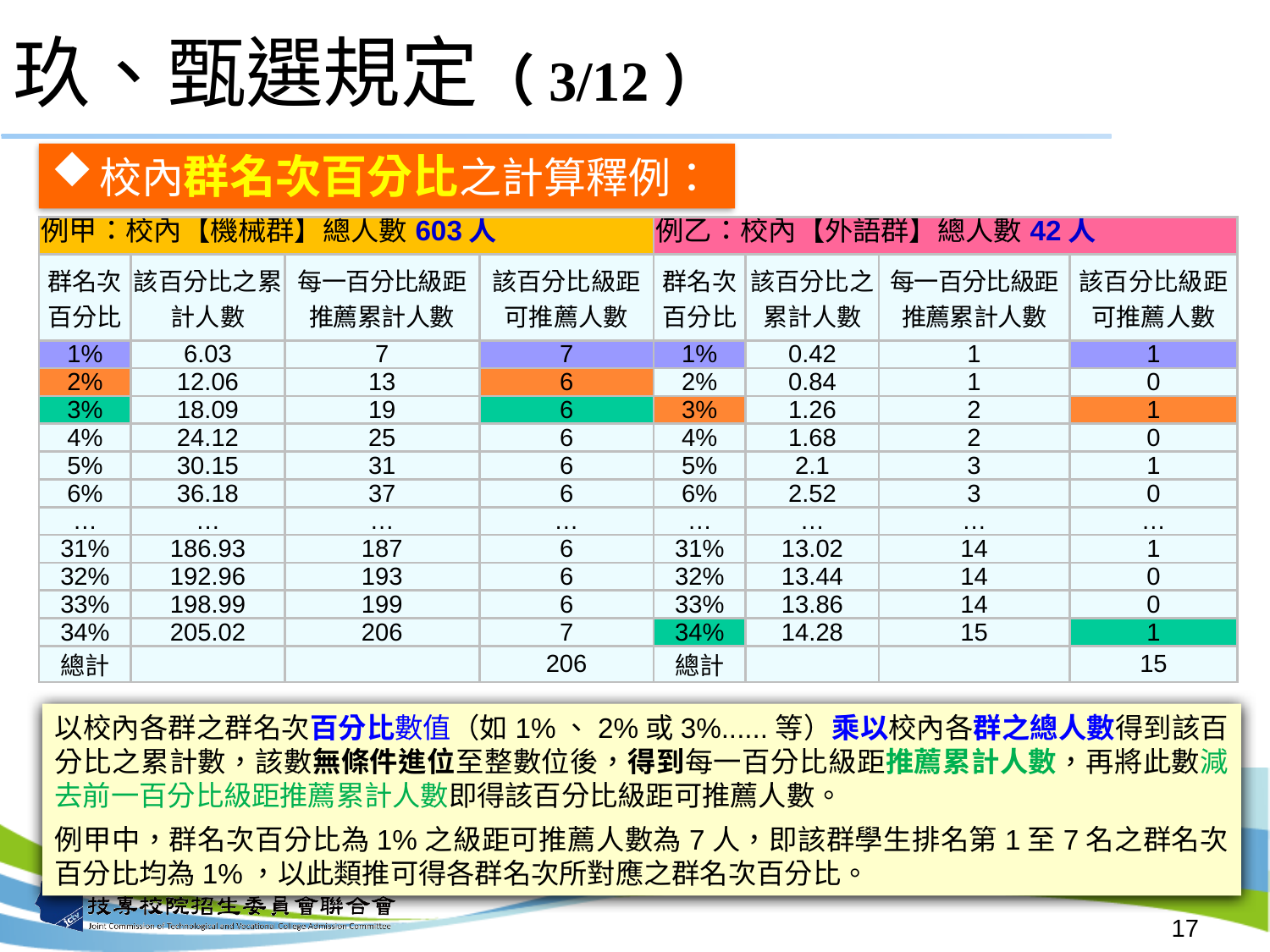

# 玖、甄選規定（3/12）
校內群名次百分比之計算釋例：
| 例甲：校內【機械群】總人數603人 |  |  |  | 例乙：校內【外語群】總人數42人 |  |  |  |
| --- | --- | --- | --- | --- | --- | --- | --- |
| 群名次 百分比 | 該百分比之累計人數 | 每一百分比級距推薦累計人數 | 該百分比級距可推薦人數 | 群名次 百分比 | 該百分比之累計人數 | 每一百分比級距推薦累計人數 | 該百分比級距可推薦人數 |
| 1% | 6.03 | 7 | 7 | 1% | 0.42 | 1 | 1 |
| 2% | 12.06 | 13 | 6 | 2% | 0.84 | 1 | 0 |
| 3% | 18.09 | 19 | 6 | 3% | 1.26 | 2 | 1 |
| 4% | 24.12 | 25 | 6 | 4% | 1.68 | 2 | 0 |
| 5% | 30.15 | 31 | 6 | 5% | 2.1 | 3 | 1 |
| 6% | 36.18 | 37 | 6 | 6% | 2.52 | 3 | 0 |
| … | … | … | … | … | … | … | … |
| 31% | 186.93 | 187 | 6 | 31% | 13.02 | 14 | 1 |
| 32% | 192.96 | 193 | 6 | 32% | 13.44 | 14 | 0 |
| 33% | 198.99 | 199 | 6 | 33% | 13.86 | 14 | 0 |
| 34% | 205.02 | 206 | 7 | 34% | 14.28 | 15 | 1 |
| 總計 |  |  | 206 | 總計 |  |  | 15 |
以校內各群之群名次百分比數值（如1%、2%或3%......等）乘以校內各群之總人數得到該百分比之累計數，該數無條件進位至整數位後，得到每一百分比級距推薦累計人數，再將此數減去前一百分比級距推薦累計人數即得該百分比級距可推薦人數。
例甲中，群名次百分比為1%之級距可推薦人數為7人，即該群學生排名第1至7名之群名次百分比均為1%，以此類推可得各群名次所對應之群名次百分比。
17